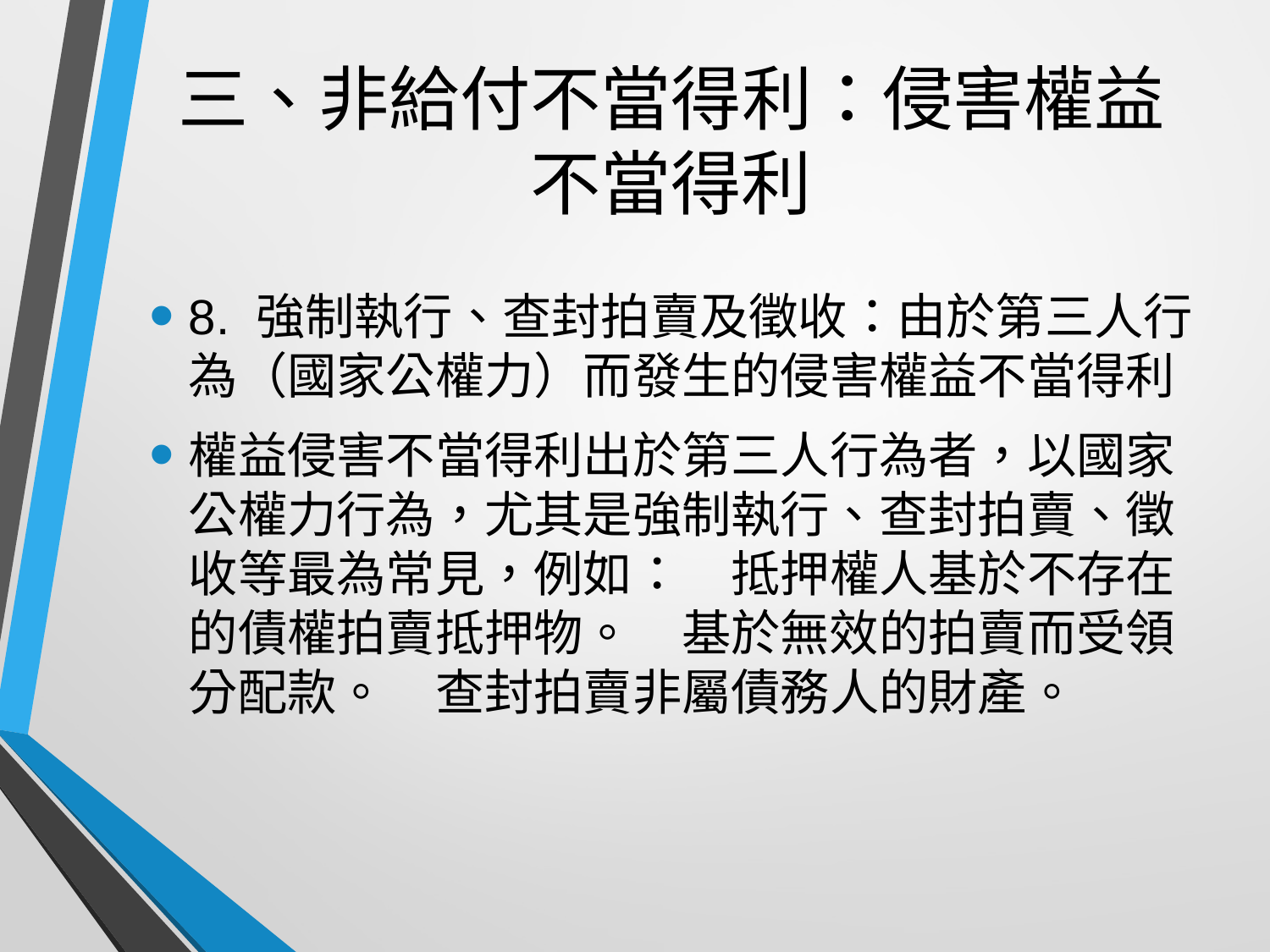

# 三、非給付不當得利：侵害權益不當得利
8. 強制執行、查封拍賣及徵收：由於第三人行為（國家公權力）而發生的侵害權益不當得利
權益侵害不當得利出於第三人行為者，以國家公權力行為，尤其是強制執行、查封拍賣、徵收等最為常見，例如：　抵押權人基於不存在的債權拍賣抵押物。　基於無效的拍賣而受領分配款。　查封拍賣非屬債務人的財產。